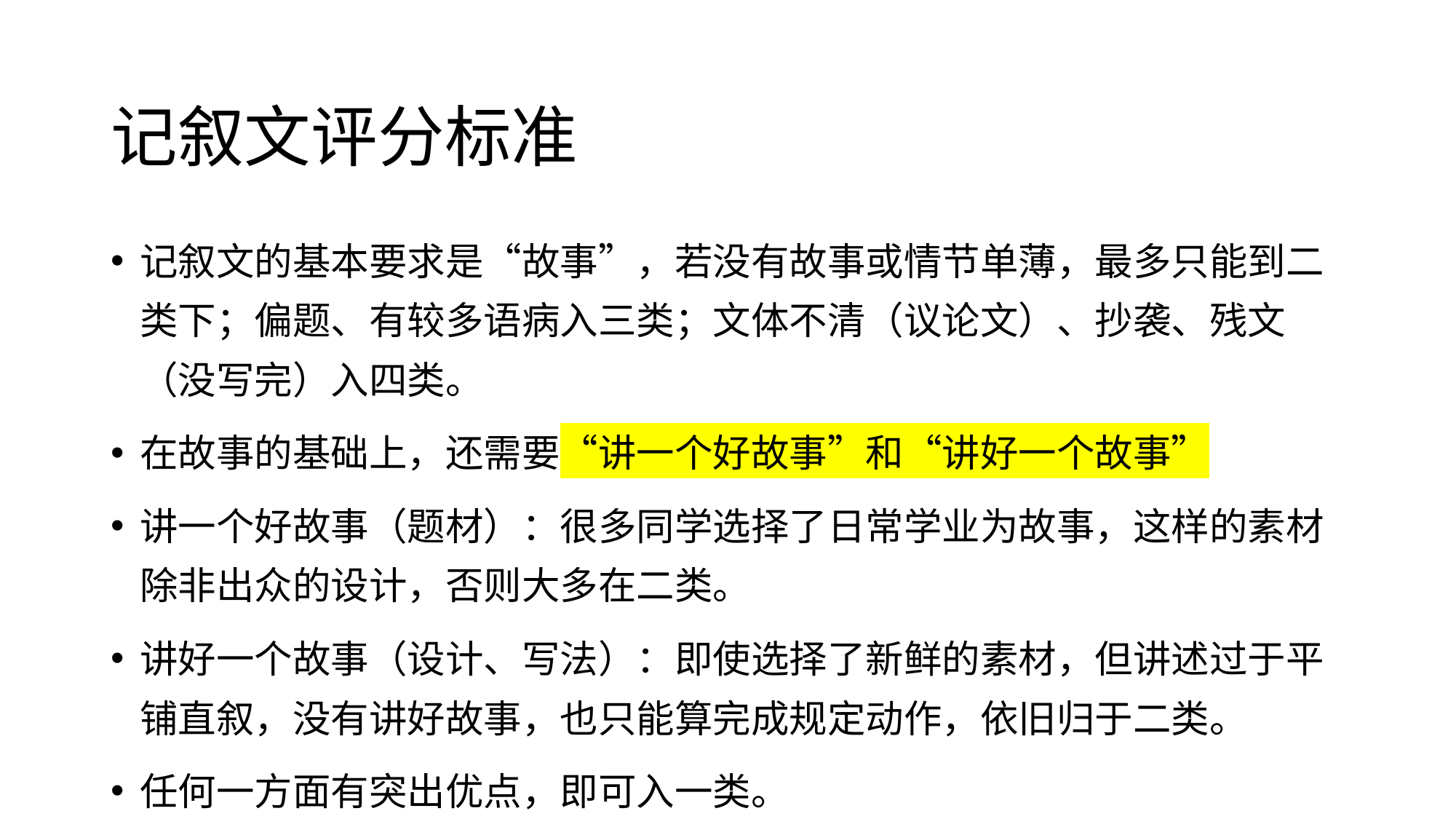

# 记叙文评分标准
记叙文的基本要求是“故事”，若没有故事或情节单薄，最多只能到二类下；偏题、有较多语病入三类；文体不清（议论文）、抄袭、残文（没写完）入四类。
在故事的基础上，还需要“讲一个好故事”和“讲好一个故事”
讲一个好故事（题材）：很多同学选择了日常学业为故事，这样的素材除非出众的设计，否则大多在二类。
讲好一个故事（设计、写法）：即使选择了新鲜的素材，但讲述过于平铺直叙，没有讲好故事，也只能算完成规定动作，依旧归于二类。
任何一方面有突出优点，即可入一类。